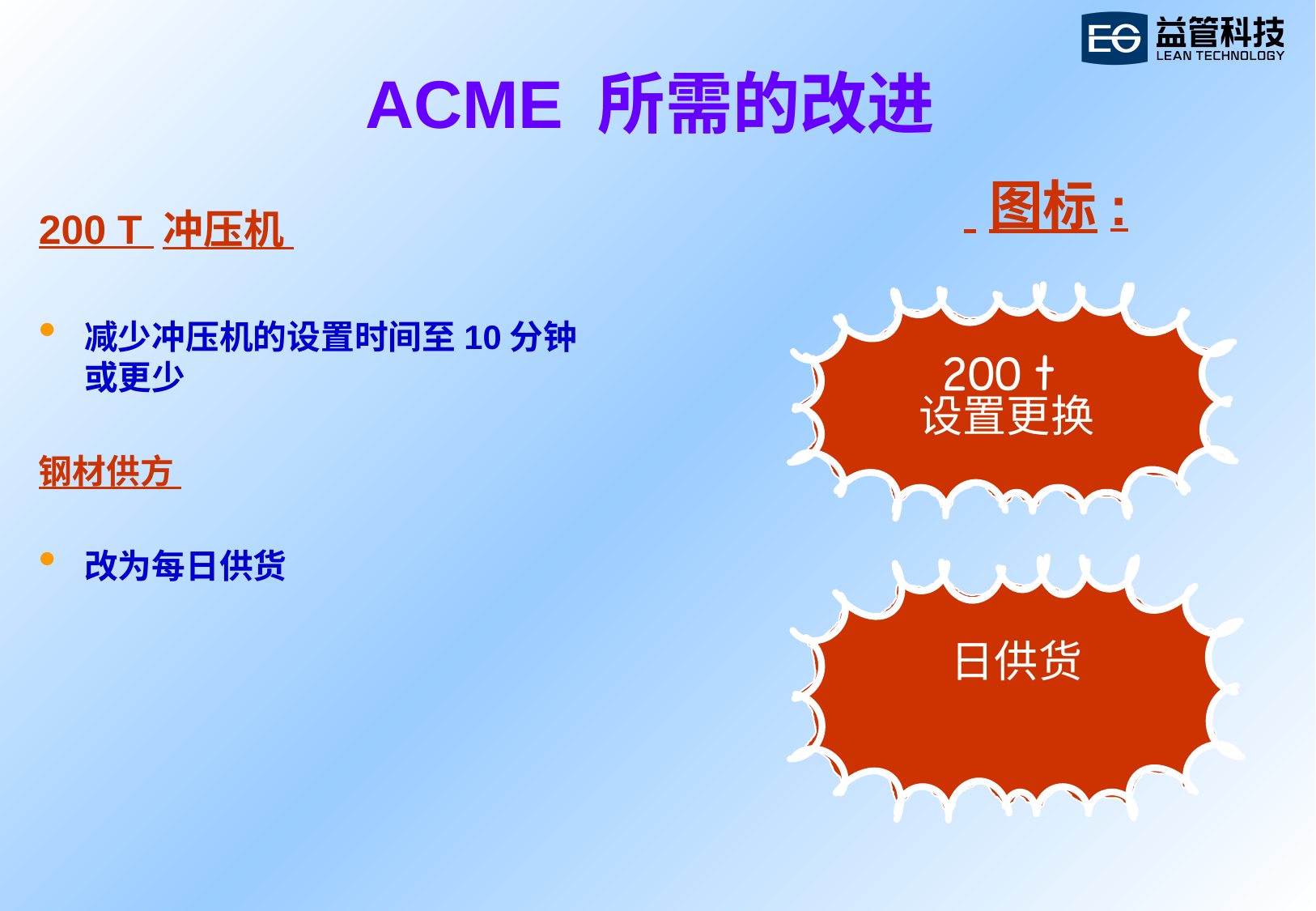

# ACME 所需的改进
 图标:
200 T 冲压机

减少冲压机的设置时间至10分钟或更少

钢材供方

改为每日供货

200 t
设置更换

 日供货